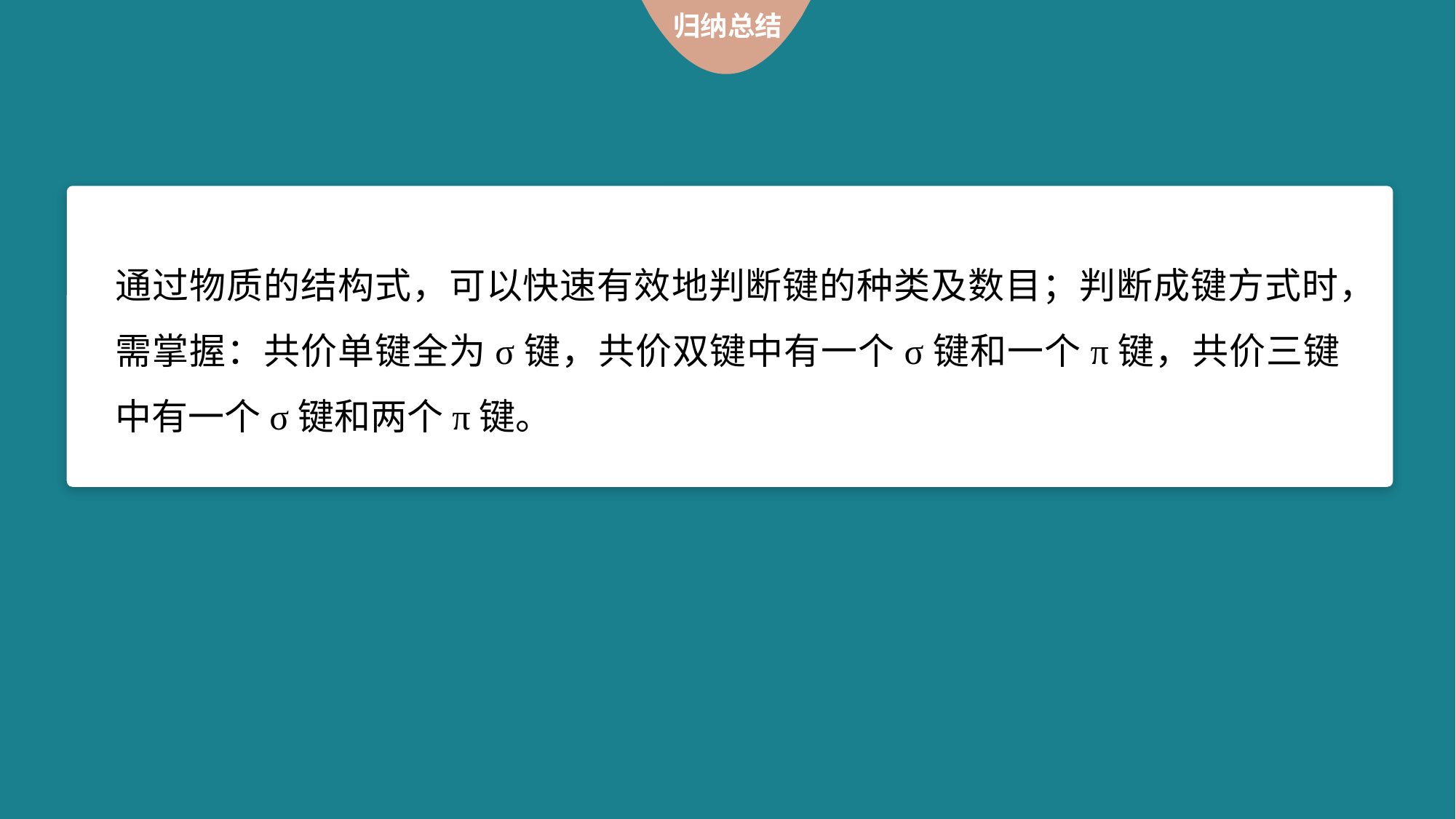

归纳总结

通过物质的结构式，可以快速有效地判断键的种类及数目；判断成键方式时，需掌握：共价单键全为σ键，共价双键中有一个σ键和一个π键，共价三键中有一个σ键和两个π键。